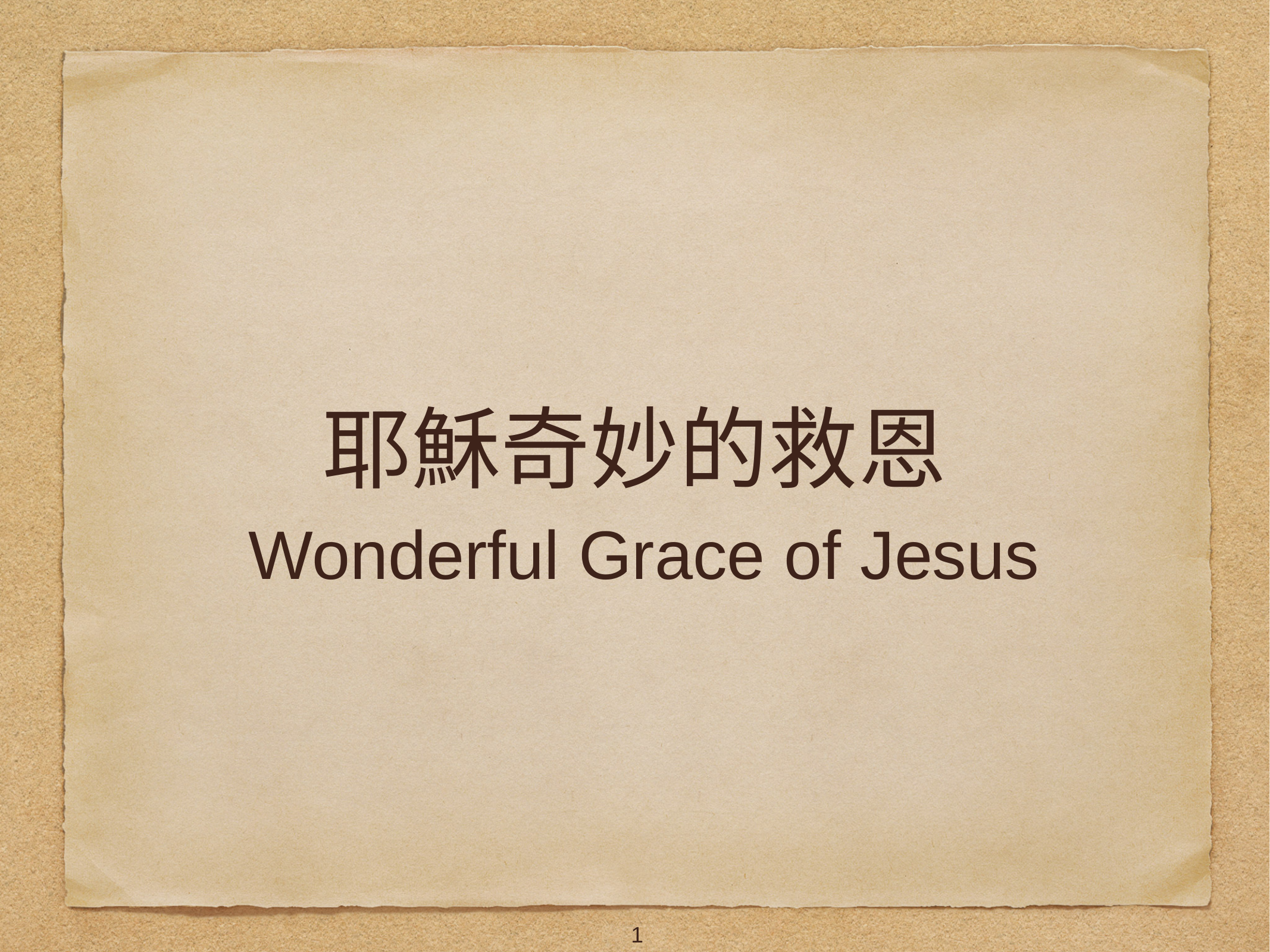

# 耶穌奇妙的救恩
 Wonderful Grace of Jesus
1